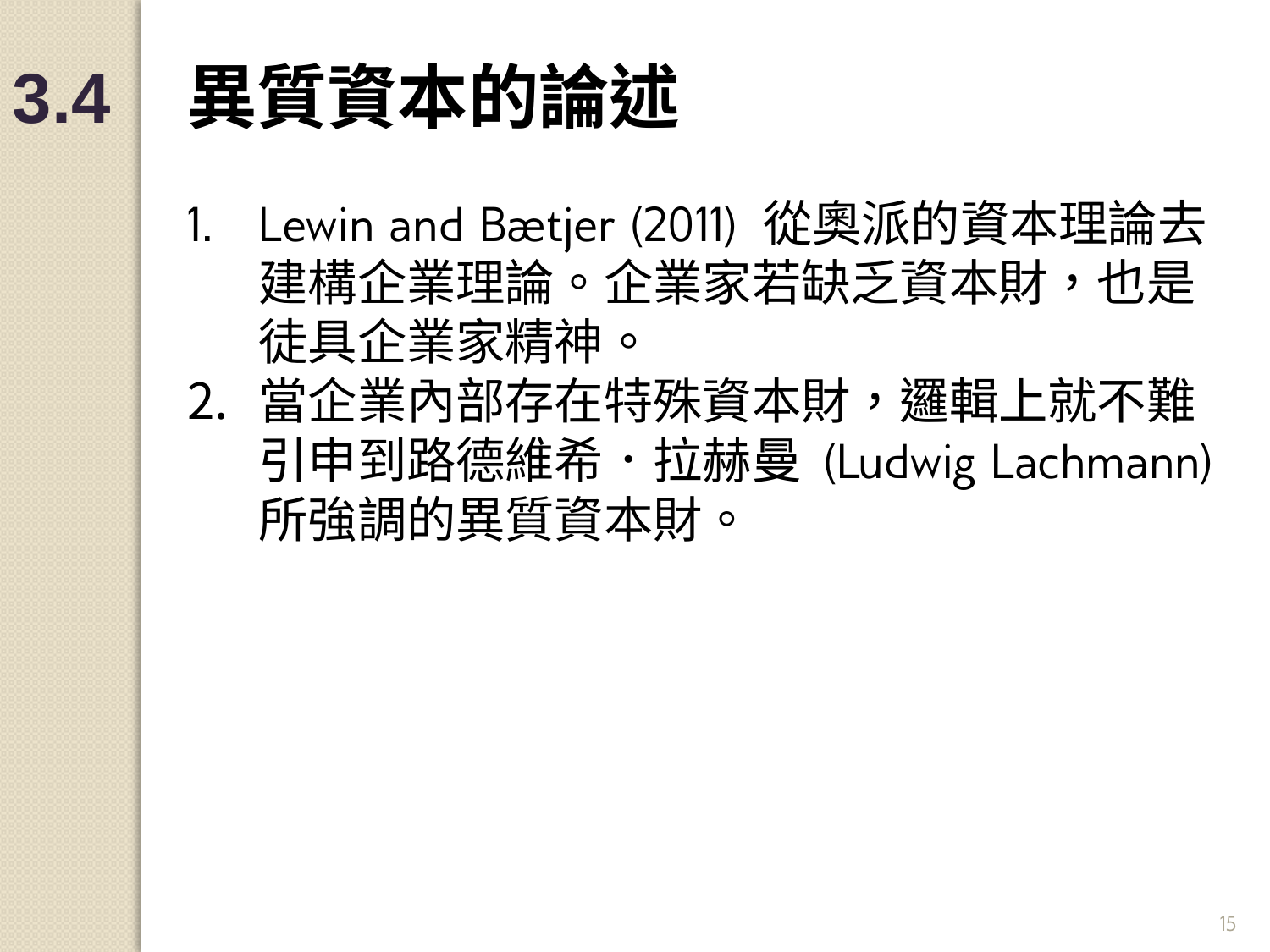

3.4   異質資本的論述
Lewin and Baetjer (2011) 從奧派的資本理論去建構企業理論。企業家若缺乏資本財，也是徒具企業家精神。
當企業內部存在特殊資本財，邏輯上就不難引申到路德維希．拉赫曼 (Ludwig Lachmann) 所強調的異質資本財。

15